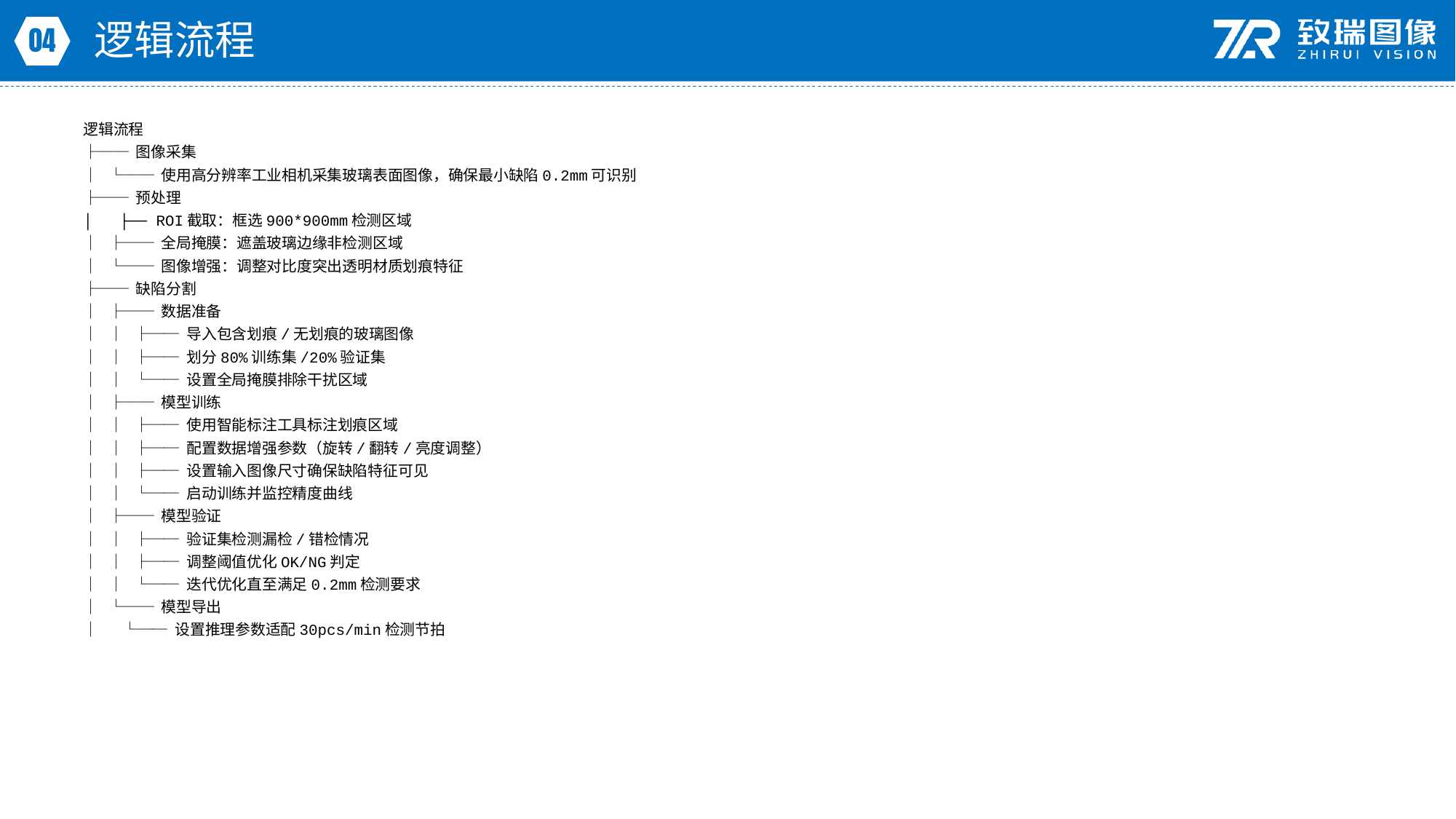

逻辑流程
04

逻辑流程
├── 图像采集
│   └── 使用高分辨率工业相机采集玻璃表面图像，确保最小缺陷0.2mm可识别
├── 预处理
│   ├── ROI截取：框选900*900mm检测区域
│   ├── 全局掩膜：遮盖玻璃边缘非检测区域
│   └── 图像增强：调整对比度突出透明材质划痕特征
├── 缺陷分割
│   ├── 数据准备
│   │   ├── 导入包含划痕/无划痕的玻璃图像
│   │   ├── 划分80%训练集/20%验证集
│   │   └── 设置全局掩膜排除干扰区域
│   ├── 模型训练
│   │   ├── 使用智能标注工具标注划痕区域
│   │   ├── 配置数据增强参数（旋转/翻转/亮度调整）
│   │   ├── 设置输入图像尺寸确保缺陷特征可见
│   │   └── 启动训练并监控精度曲线
│   ├── 模型验证
│   │   ├── 验证集检测漏检/错检情况
│   │   ├── 调整阈值优化OK/NG判定
│   │   └── 迭代优化直至满足0.2mm检测要求
│   └── 模型导出
│       └── 设置推理参数适配30pcs/min检测节拍